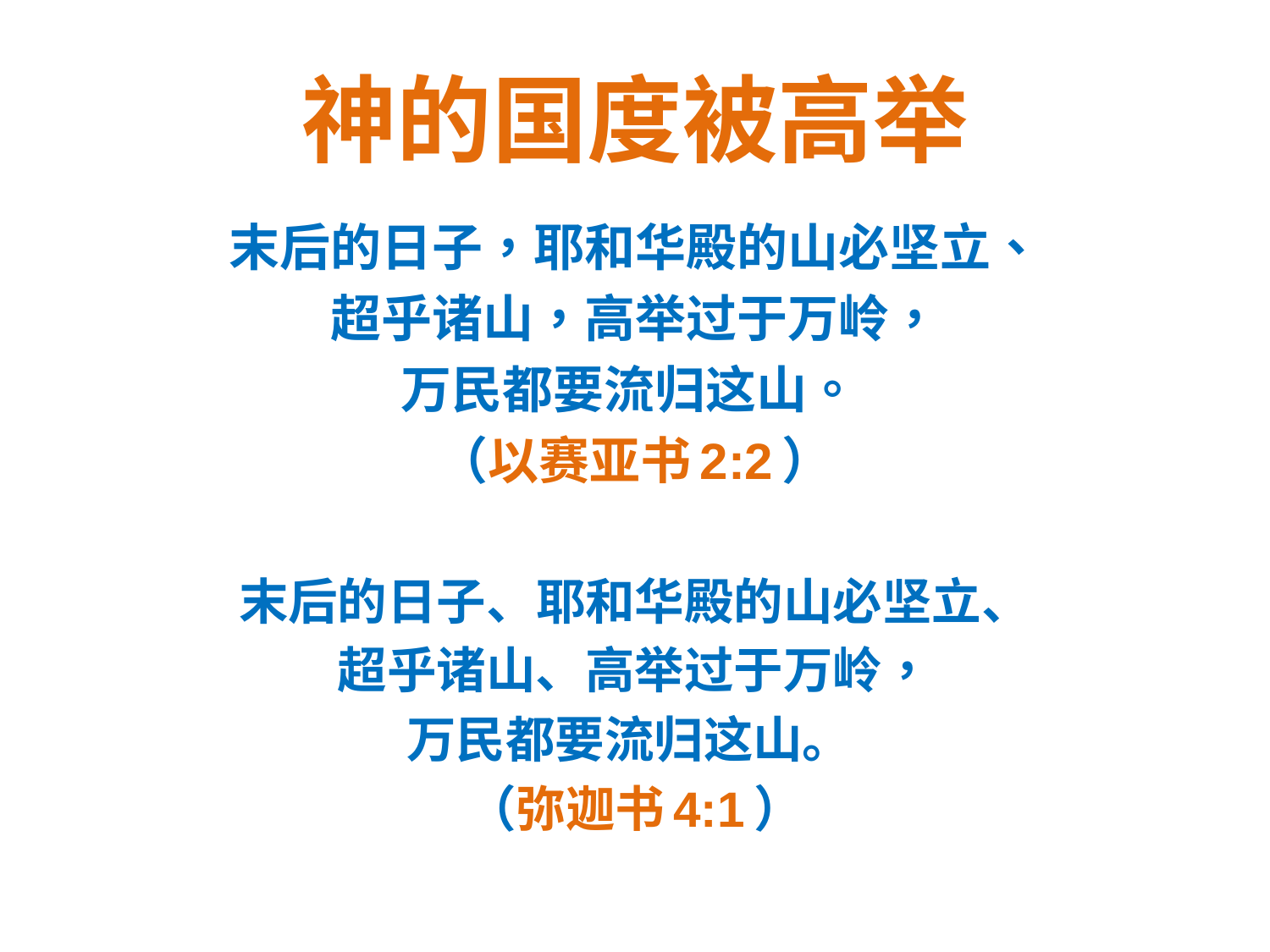

# 神的国度被高举
末后的日子，耶和华殿的山必坚立、
超乎诸山，高举过于万岭，
万民都要流归这山。
（以赛亚书2:2）

末后的日子、耶和华殿的山必坚立、
超乎诸山、高举过于万岭，
万民都要流归这山。
（弥迦书4:1）